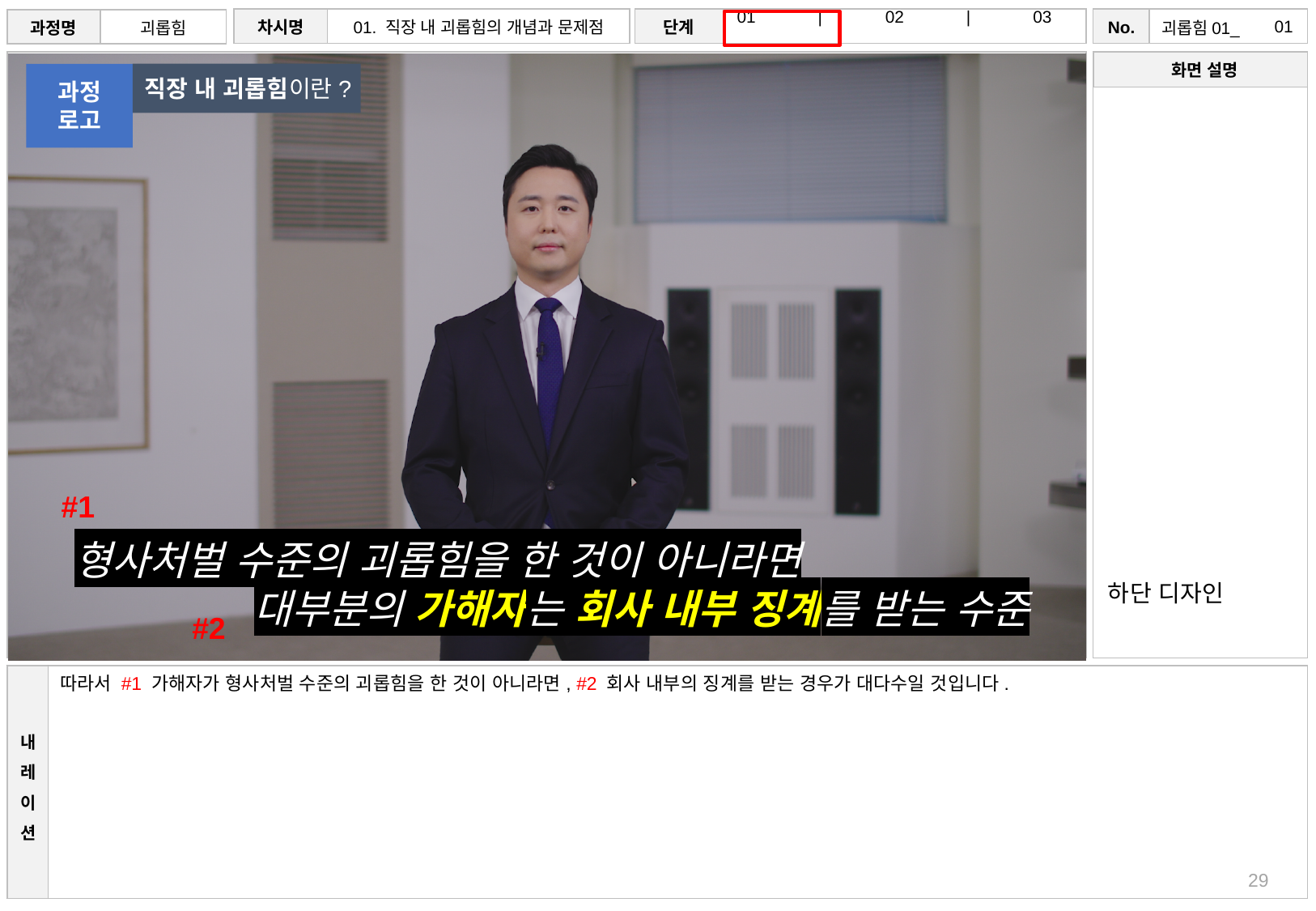

# 01
직장 내 괴롭힘이란?
과정
로고

#1
형사처벌 수준의 괴롭힘을 한 것이 아니라면
               대부분의 가해자는 회사 내부 징계를 받는 수준
하단 디자인
#2
따라서 #1 가해자가 형사처벌 수준의 괴롭힘을 한 것이 아니라면, #2 회사 내부의 징계를 받는 경우가 대다수일 것입니다.
29